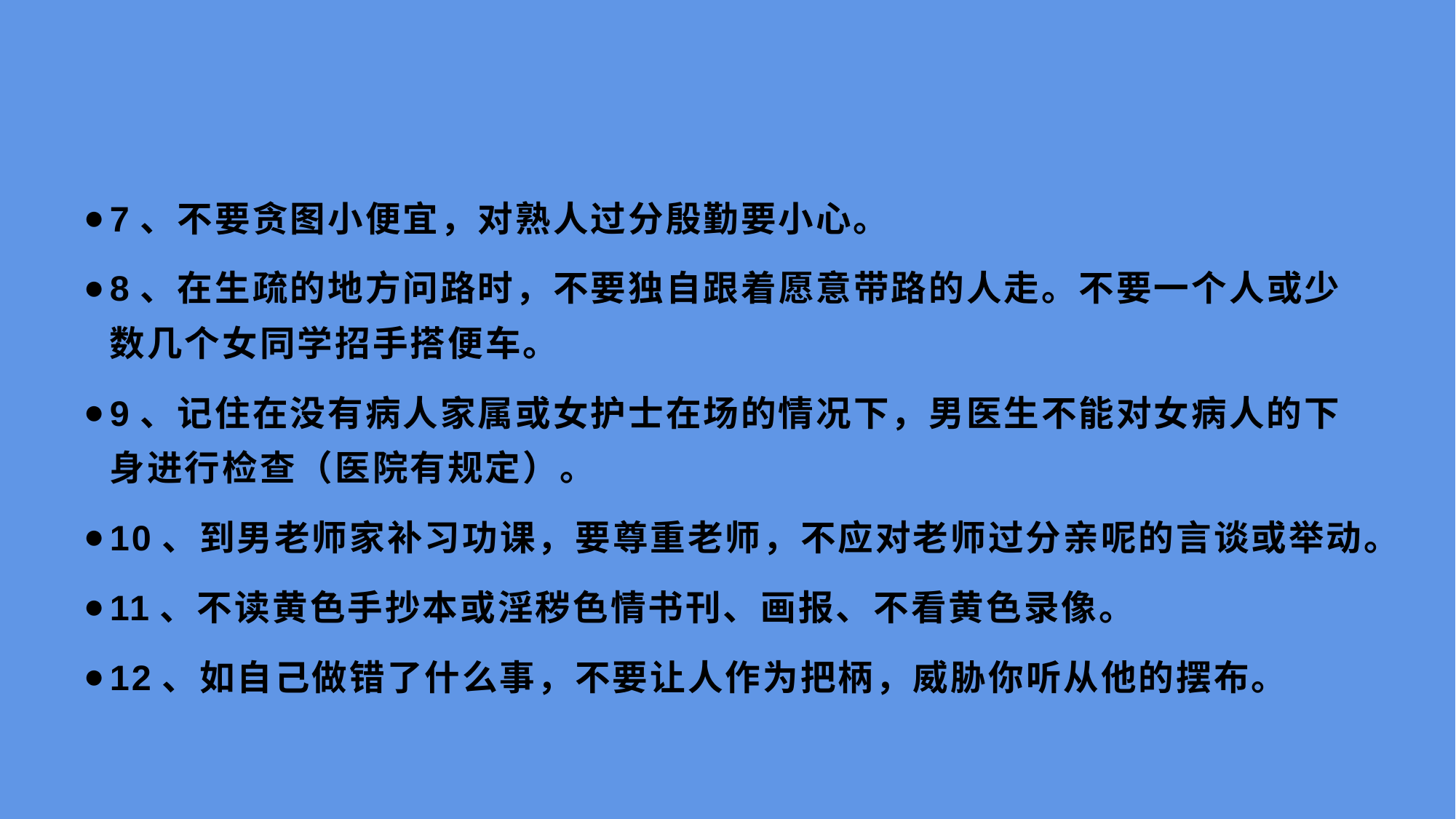

#
7、不要贪图小便宜，对熟人过分殷勤要小心。
8、在生疏的地方问路时，不要独自跟着愿意带路的人走。不要一个人或少数几个女同学招手搭便车。
9、记住在没有病人家属或女护士在场的情况下，男医生不能对女病人的下身进行检查（医院有规定）。
10、到男老师家补习功课，要尊重老师，不应对老师过分亲呢的言谈或举动。
11、不读黄色手抄本或淫秽色情书刊、画报、不看黄色录像。
12、如自己做错了什么事，不要让人作为把柄，威胁你听从他的摆布。